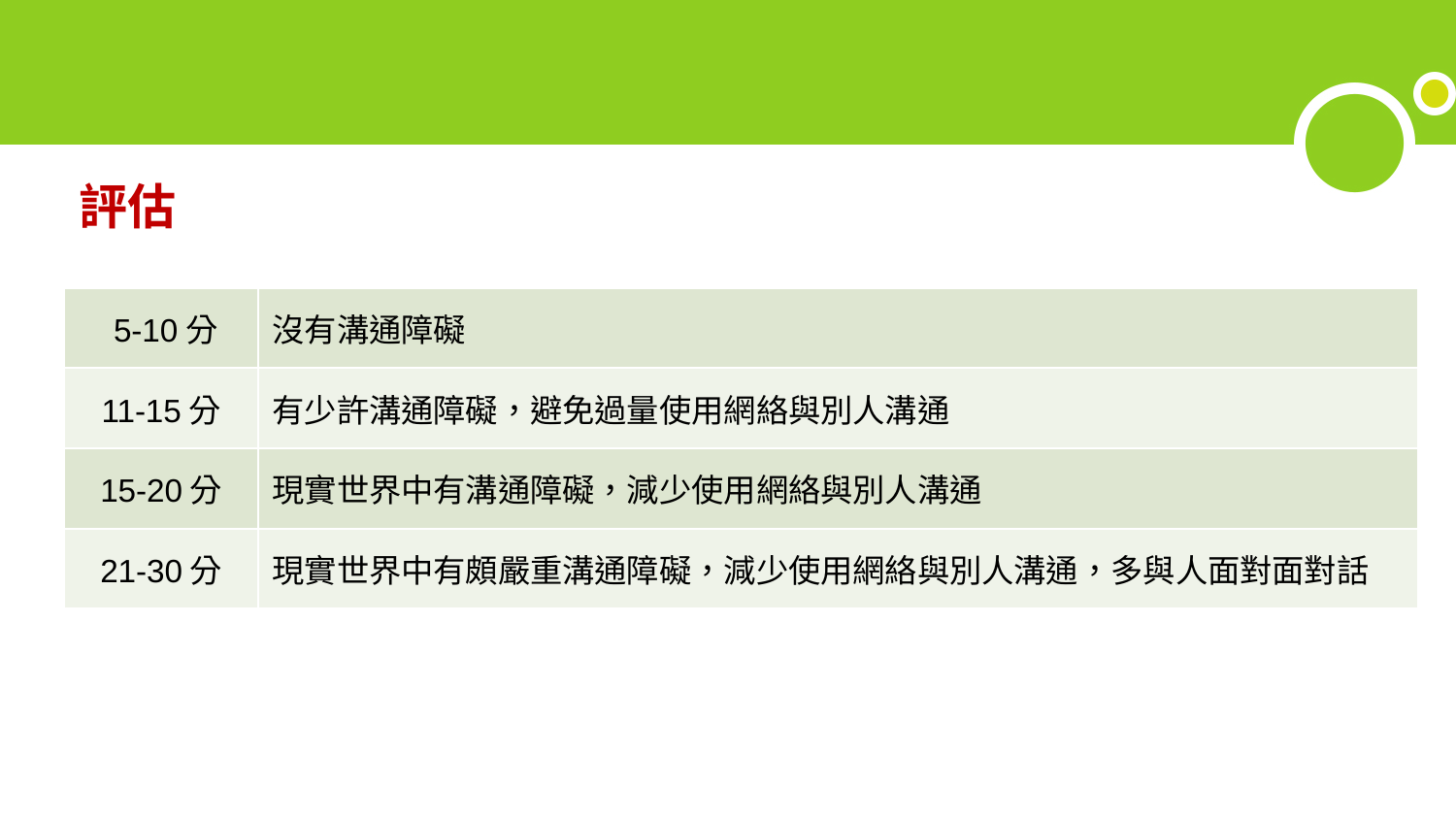

#
評估

| 5-10分 | 沒有溝通障礙 |
| --- | --- |
| 11-15分 | 有少許溝通障礙，避免過量使用網絡與別人溝通 |
| 15-20分 | 現實世界中有溝通障礙，減少使用網絡與別人溝通 |
| 21-30分 | 現實世界中有頗嚴重溝通障礙，減少使用網絡與別人溝通，多與人面對面對話 |